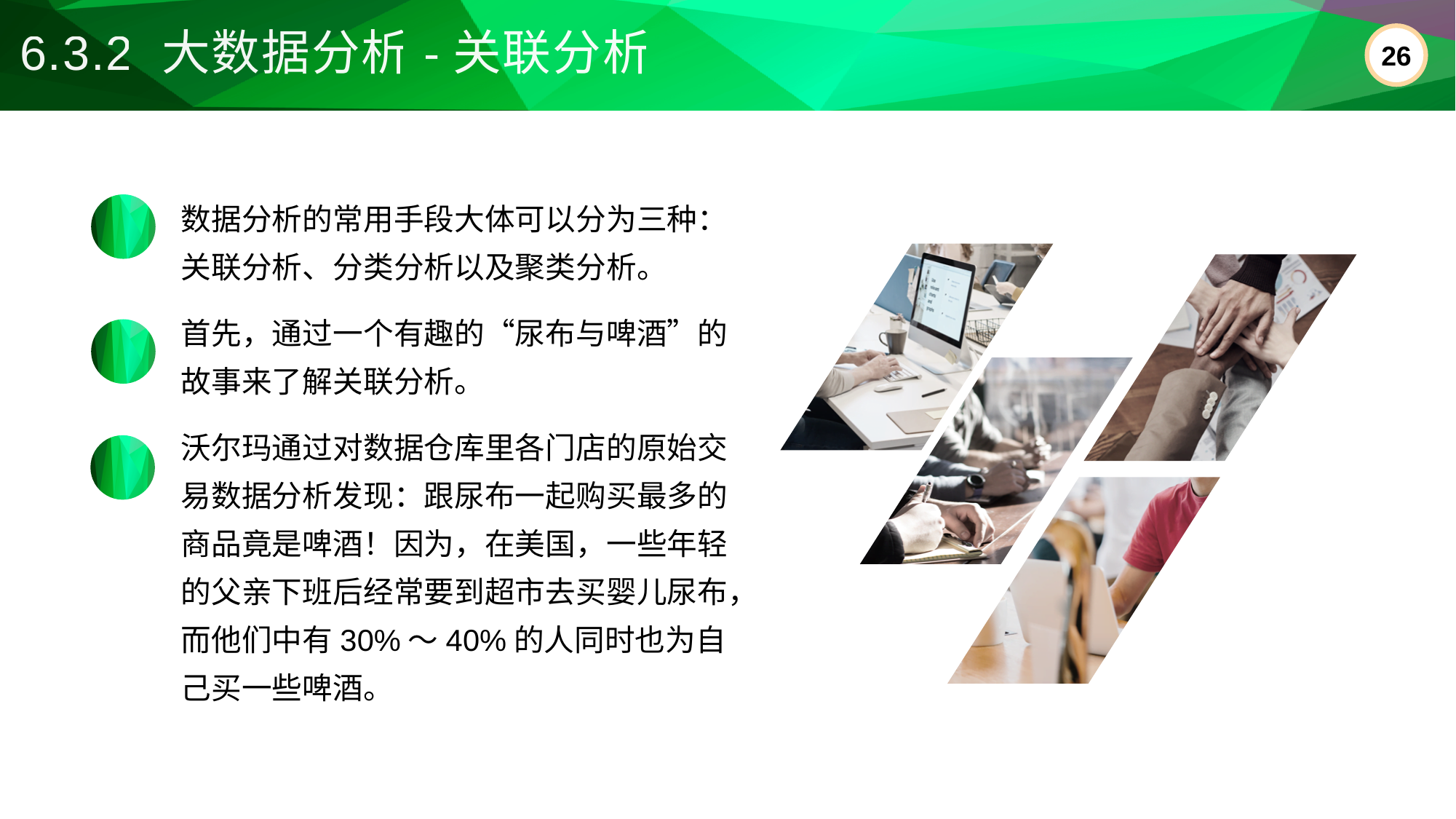

6.3.2 大数据分析-关联分析
数据分析的常用手段大体可以分为三种：关联分析、分类分析以及聚类分析。
首先，通过一个有趣的“尿布与啤酒”的故事来了解关联分析。
沃尔玛通过对数据仓库里各门店的原始交易数据分析发现：跟尿布一起购买最多的商品竟是啤酒！因为，在美国，一些年轻的父亲下班后经常要到超市去买婴儿尿布，而他们中有30%～40%的人同时也为自己买一些啤酒。